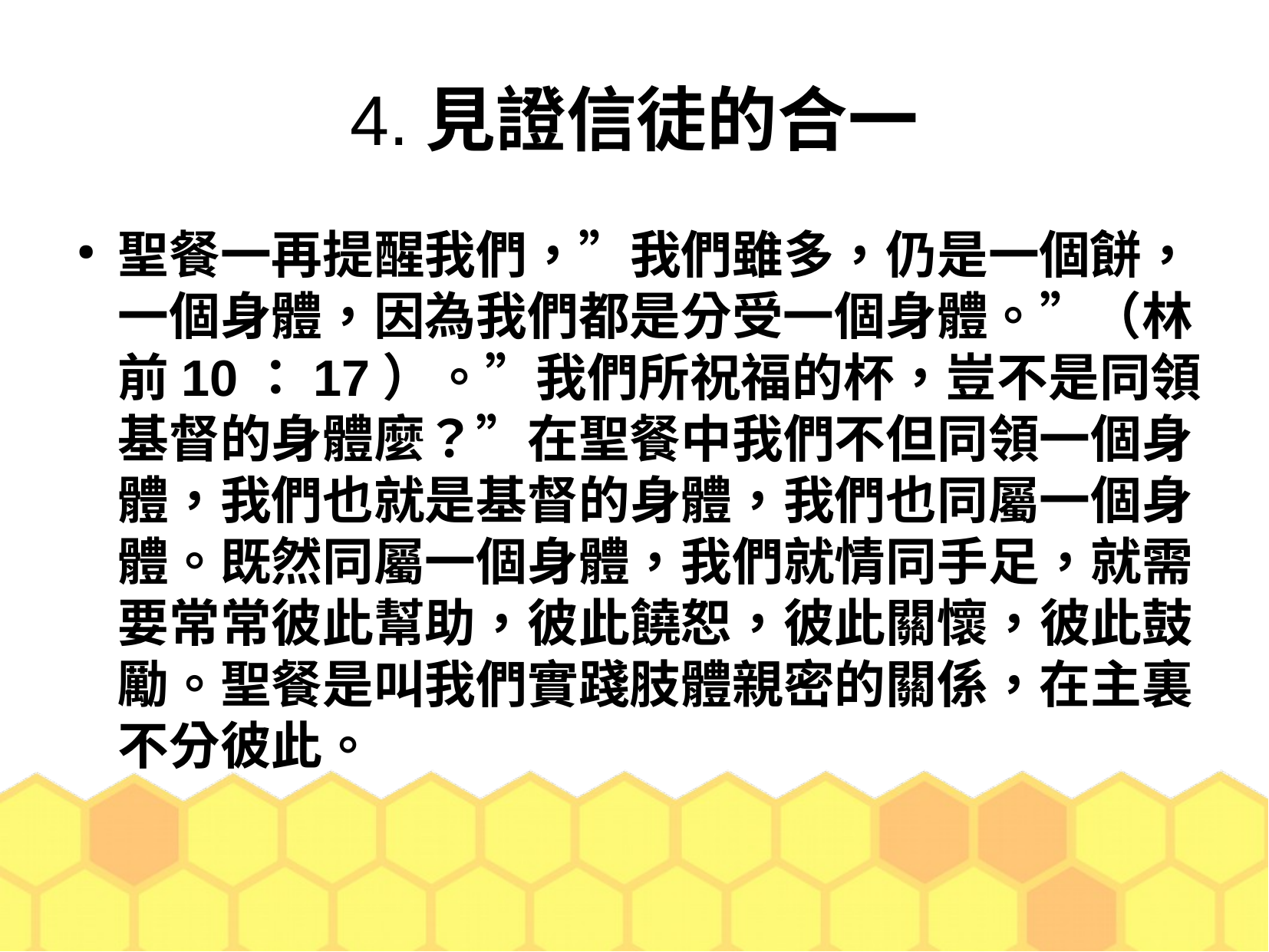

4.見證信徒的合一
聖餐一再提醒我們，”我們雖多，仍是一個餅，一個身體，因為我們都是分受一個身體。”（林前10：17）。”我們所祝福的杯，豈不是同領基督的身體麼？”在聖餐中我們不但同領一個身體，我們也就是基督的身體，我們也同屬一個身體。既然同屬一個身體，我們就情同手足，就需要常常彼此幫助，彼此饒恕，彼此關懷，彼此鼓勵。聖餐是叫我們實踐肢體親密的關係，在主裏不分彼此。